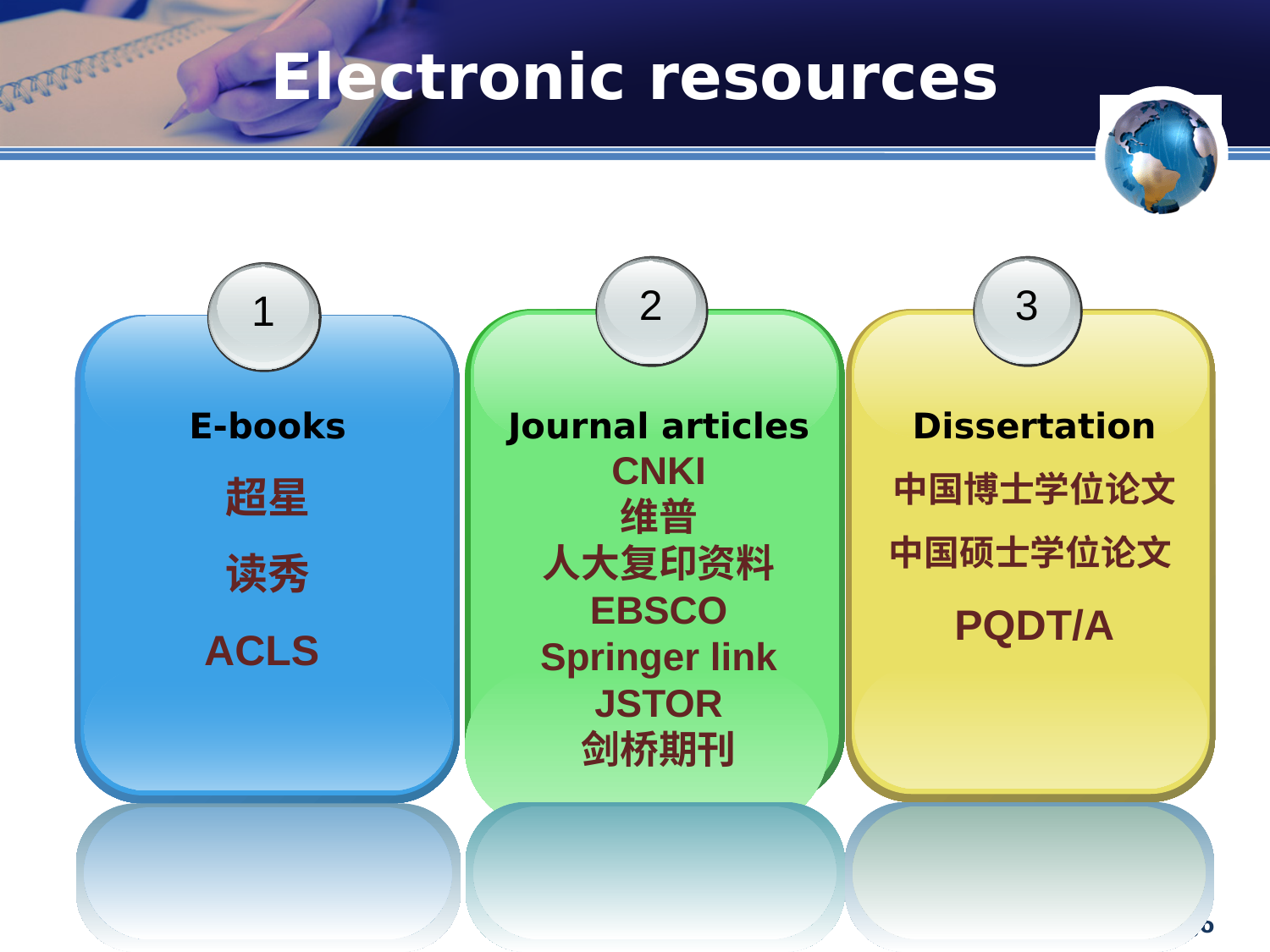

# Electronic resources

2

Journal articles
CNKI
维普
人大复印资料
EBSCO
Springer link
JSTOR
剑桥期刊

3

Dissertation
中国博士学位论文
中国硕士学位论文PQDT/A

1

E-books
超星
读秀
ACLS

Company Logo